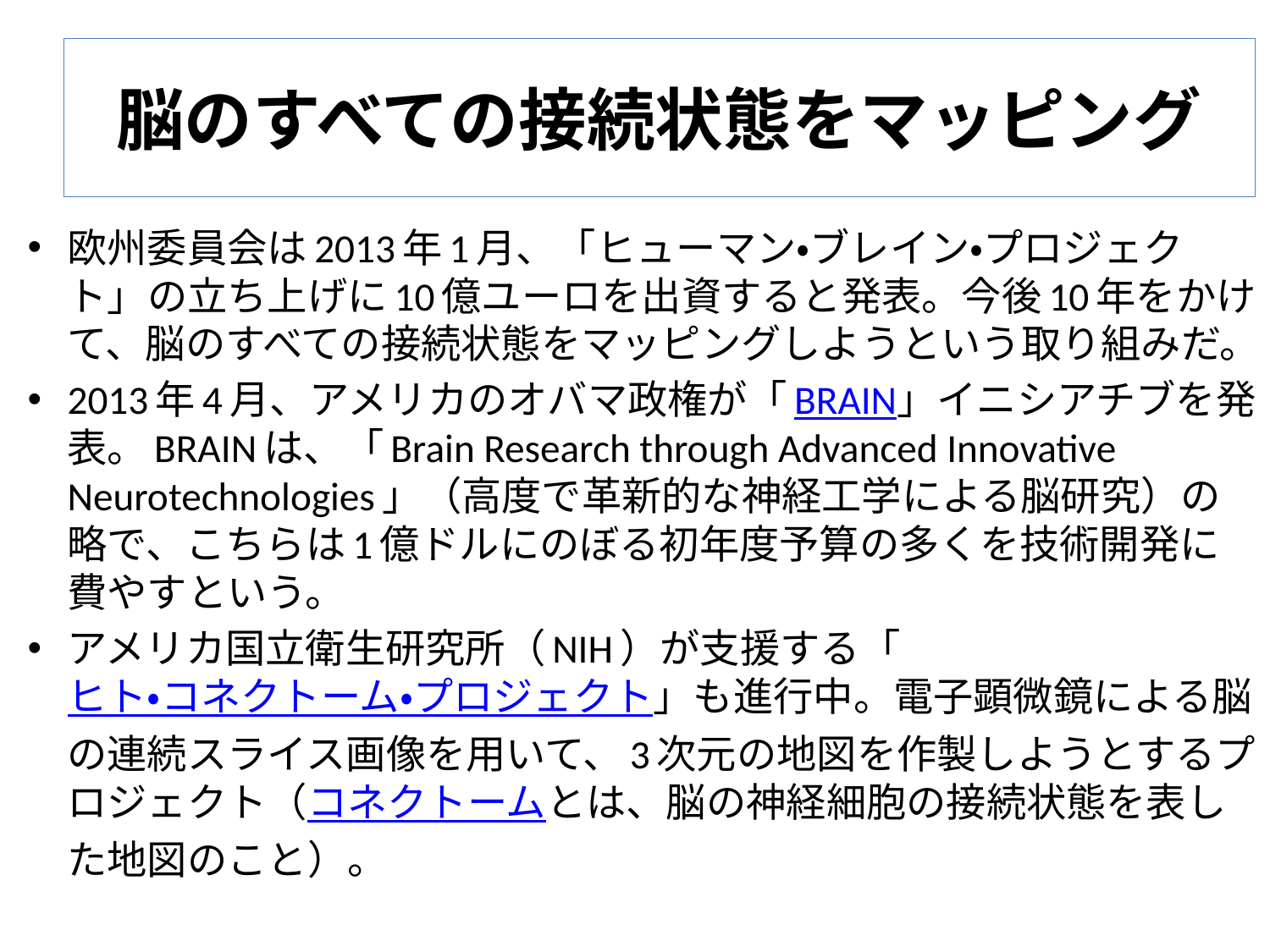

# 脳のすべての接続状態をマッピング
欧州委員会は2013年1月、「ヒューマン・ブレイン・プロジェクト」の立ち上げに10億ユーロを出資すると発表。今後10年をかけて、脳のすべての接続状態をマッピングしようという取り組みだ。
2013年4月、アメリカのオバマ政権が「BRAIN」イニシアチブを発表。BRAINは、「Brain Research through Advanced Innovative Neurotechnologies」（高度で革新的な神経工学による脳研究）の略で、こちらは1億ドルにのぼる初年度予算の多くを技術開発に費やすという。
アメリカ国立衛生研究所（NIH）が支援する「ヒト・コネクトーム・プロジェクト」も進行中。電子顕微鏡による脳の連続スライス画像を用いて、3次元の地図を作製しようとするプロジェクト（コネクトームとは、脳の神経細胞の接続状態を表した地図のこと）。